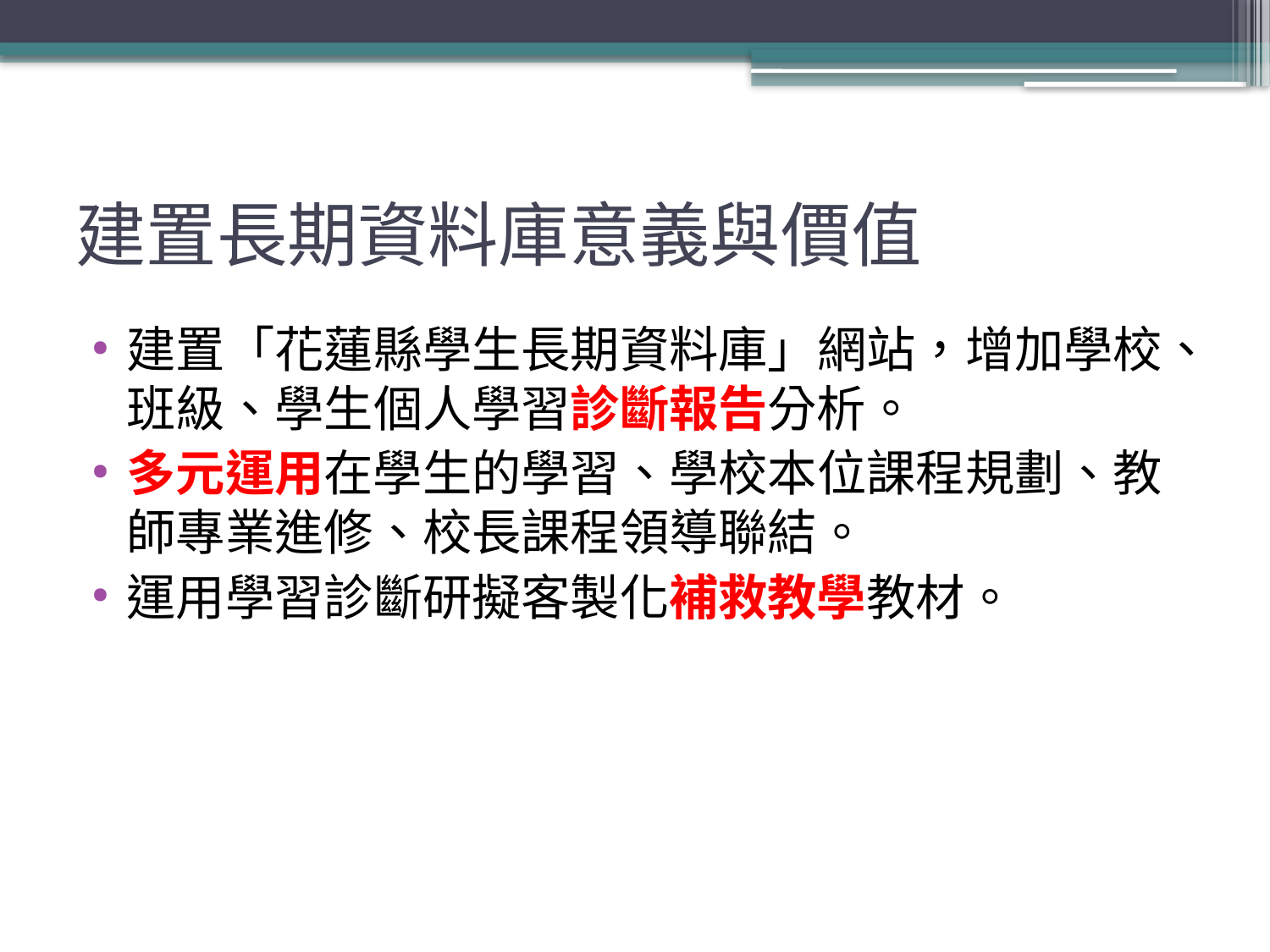

# 建置長期資料庫意義與價值
建置「花蓮縣學生長期資料庫」網站，增加學校、班級、學生個人學習診斷報告分析。
多元運用在學生的學習、學校本位課程規劃、教師專業進修、校長課程領導聯結。
運用學習診斷研擬客製化補救教學教材。